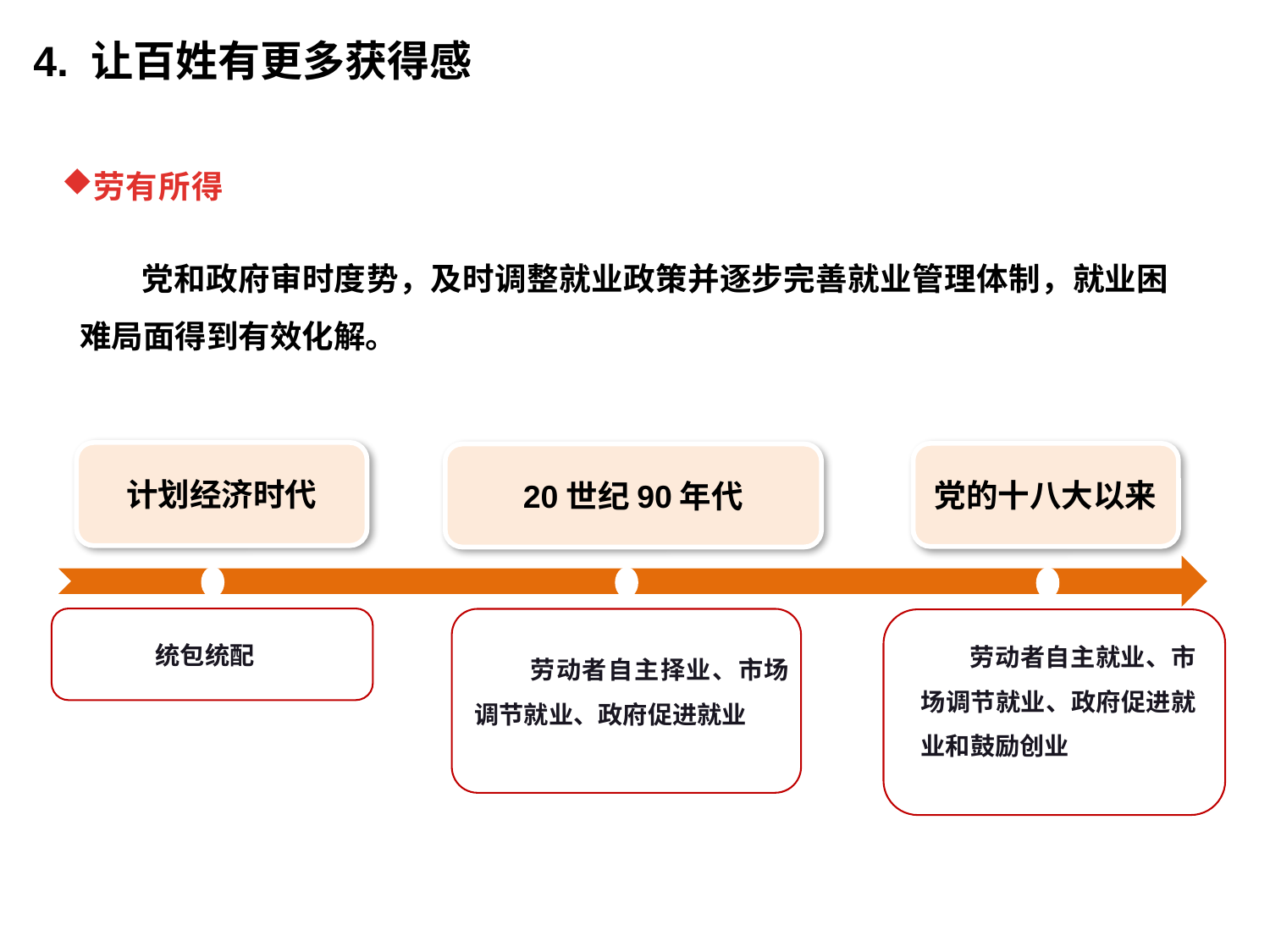

4. 让百姓有更多获得感
劳有所得
党和政府审时度势，及时调整就业政策并逐步完善就业管理体制，就业困难局面得到有效化解。
计划经济时代
党的十八大以来
20世纪90年代

统包统配
       劳动者自主就业、市场调节就业、政府促进就业和鼓励创业
       劳动者自主择业、市场调节就业、政府促进就业